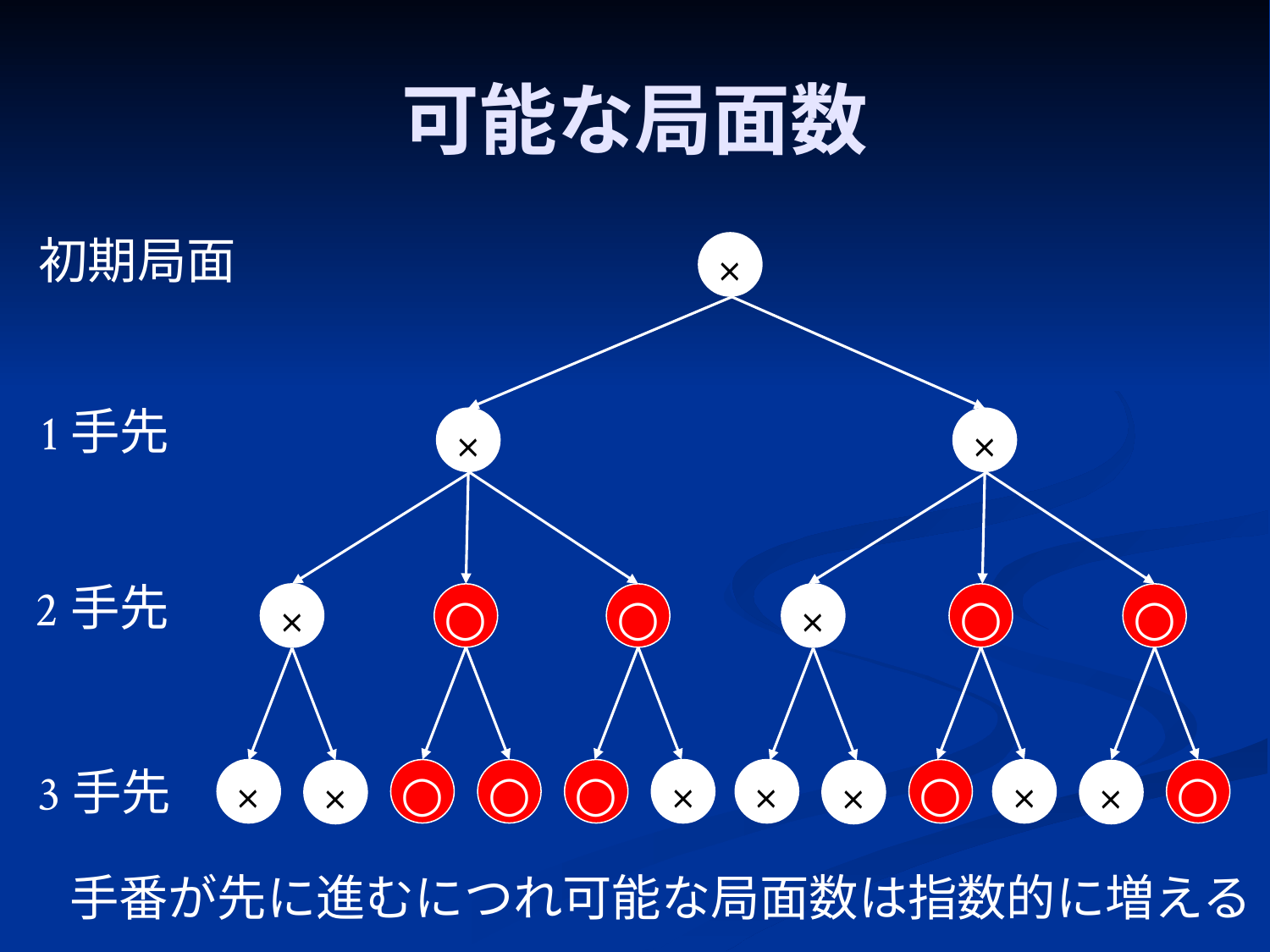

# 可能な局面数
初期局面
×
1手先
×
×
2手先
×
○
○
×
○
○
3手先
×
○
○
○
×
×
○
×
○
×
×
×
手番が先に進むにつれ可能な局面数は指数的に増える